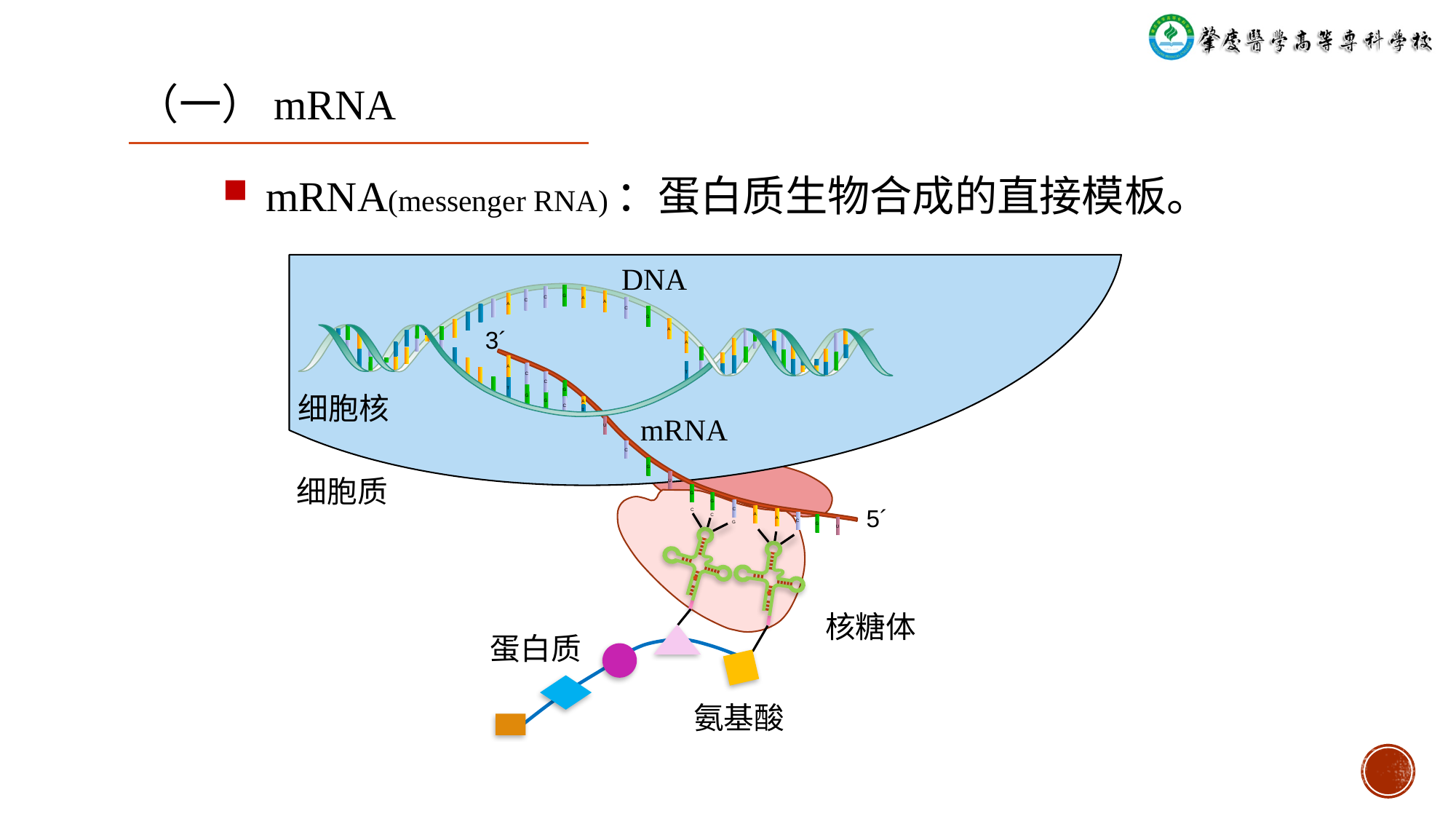

（一）mRNA
mRNA(messenger RNA)：蛋白质生物合成的直接模板。

DNA

G
C
A
C
A
A
C

G

A

3´

A

A

T

C

C

T
G
细胞核
G
G
A
C
T
mRNA
U
C

G
细胞质
U
G
G

5´
C
A
C
A
C
C
G

•
U
G

•
核糖体
蛋白质

氨基酸